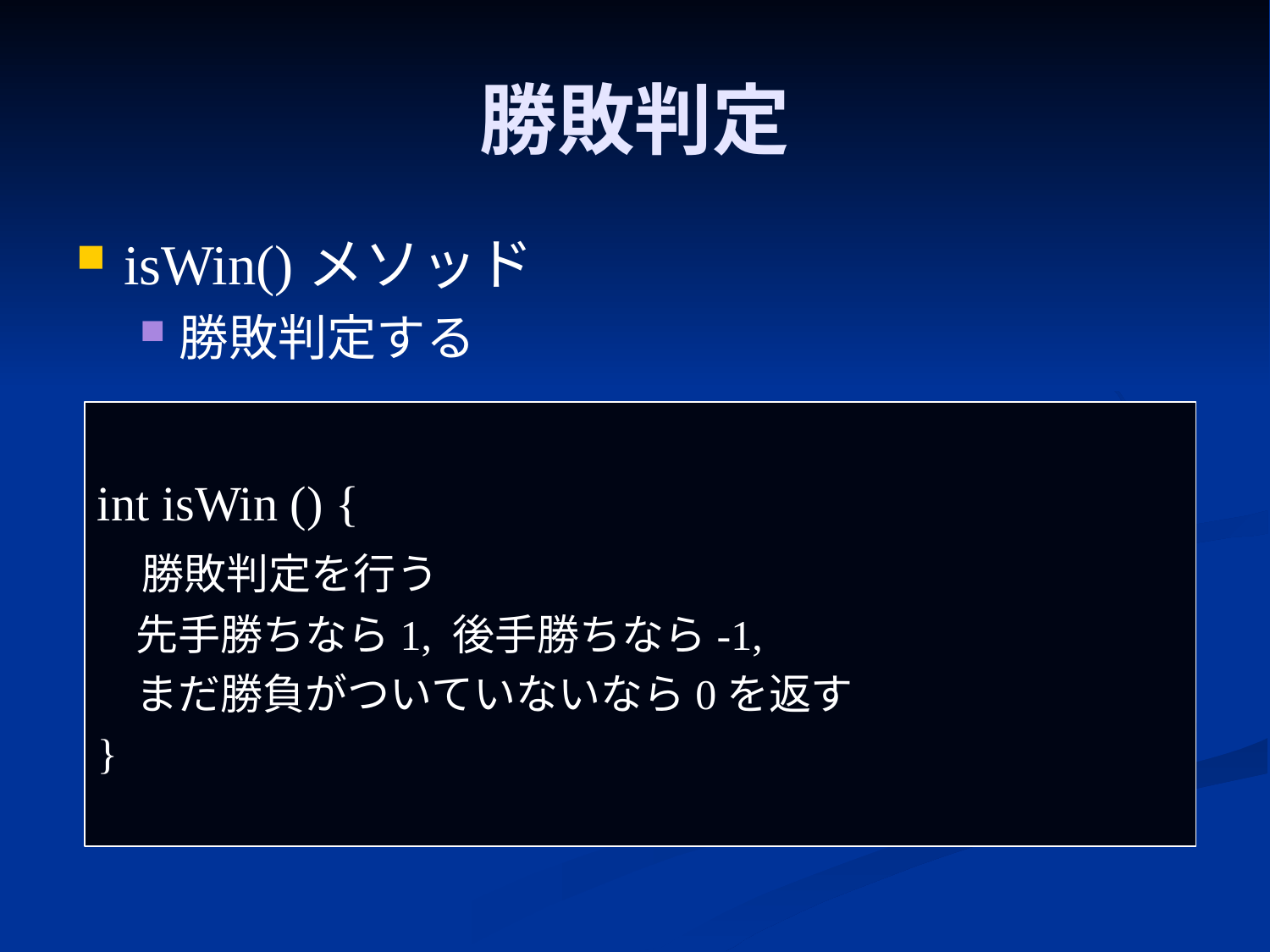

# 勝敗判定
isWin()メソッド
勝敗判定する
int isWin () {
   勝敗判定を行う
   先手勝ちなら1, 後手勝ちなら-1,
   まだ勝負がついていないなら0を返す
}